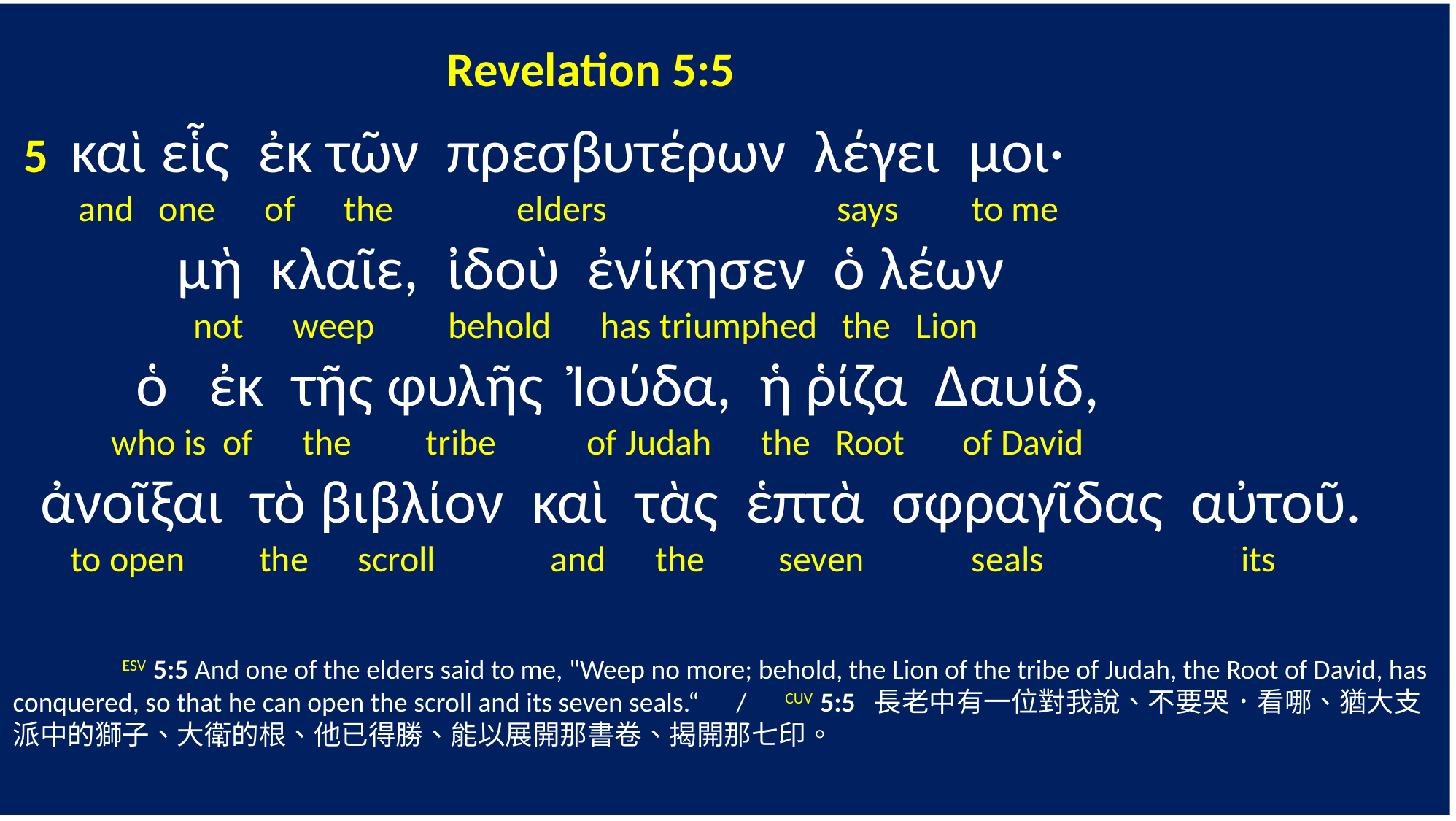

Revelation 5:5

 5  καὶ εἷς  ἐκ τῶν  πρεσβυτέρων  λέγει  μοι·
        and   one      of      the               elders                            says         to me
            μὴ  κλαῖε,  ἰδοὺ  ἐνίκησεν  ὁ λέων
                      not      weep         behold      has triumphed   the   Lion
         ὁ   ἐκ  τῆς φυλῆς  Ἰούδα,  ἡ ῥίζα  Δαυίδ,
            who is  of      the         tribe           of Judah      the   Root       of David
  ἀνοῖξαι  τὸ βιβλίον  καὶ  τὰς  ἑπτὰ  σφραγῖδας  αὐτοῦ.
       to open         the      scroll              and      the         seven             seals                        its

	ESV  5:5 And one of the elders said to me, "Weep no more; behold, the Lion of the tribe of Judah, the Root of David, has conquered, so that he can open the scroll and its seven seals.“      /      CUV  5:5  長老中有一位對我說、不要哭．看哪、猶大支派中的獅子、大衛的根、他已得勝、能以展開那書卷、揭開那七印。